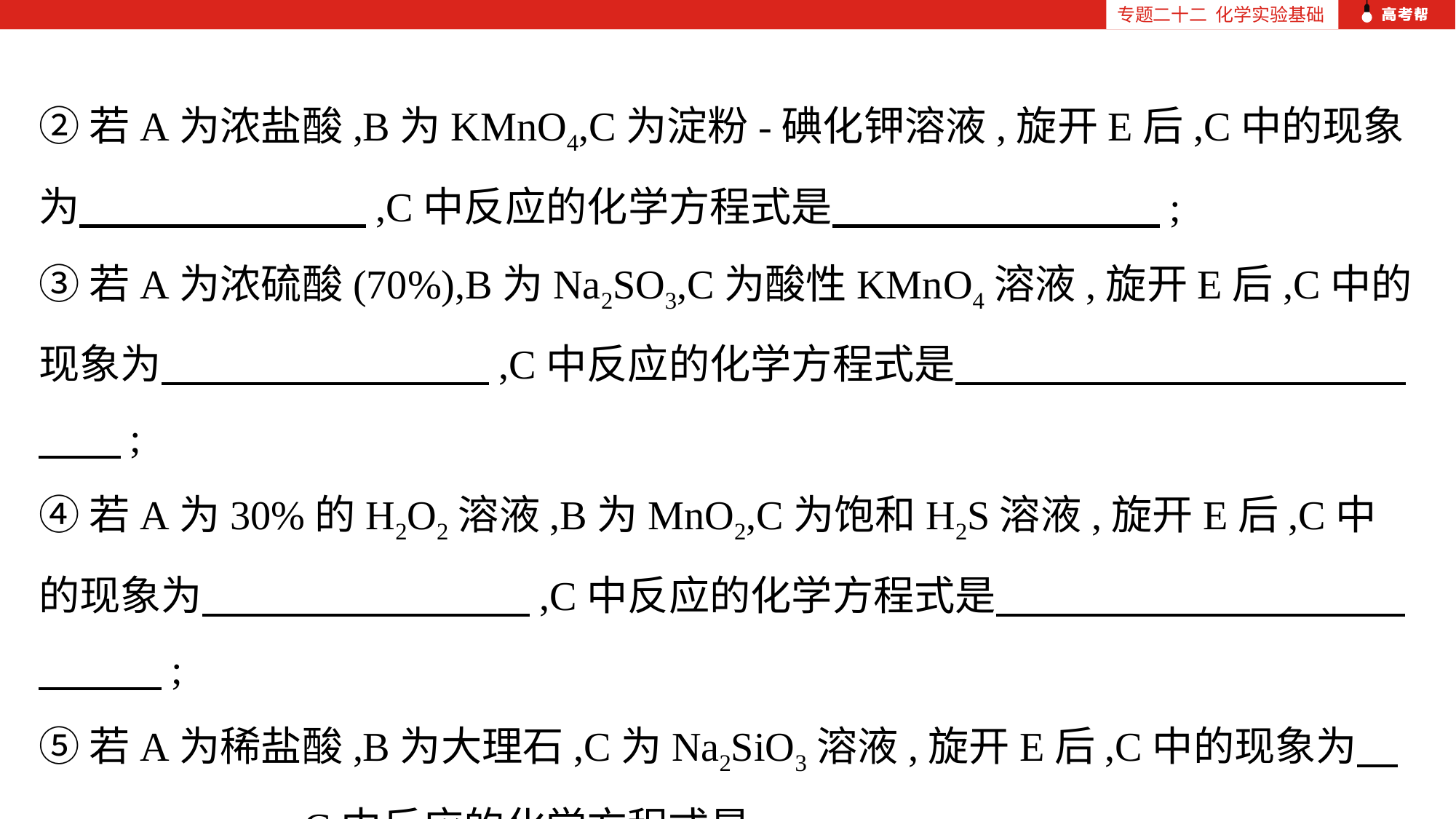

专题二十二  化学实验基础

②若A为浓盐酸,B为KMnO4,C为淀粉-碘化钾溶液,旋开E后,C中的现象为　　　　　　　,C中反应的化学方程式是　　　　　　　　;
③若A为浓硫酸(70%),B为Na2SO3,C为酸性KMnO4溶液,旋开E后,C中的现象为　　　　　　　　,C中反应的化学方程式是　　　　　　　　　　　　　;
④若A为30%的H2O2溶液,B为MnO2,C为饱和H2S溶液,旋开E后,C中的现象为　　　　　　　　,C中反应的化学方程式是　　　　　　　　　　　　　;
⑤若A为稀盐酸,B为大理石,C为Na2SiO3溶液,旋开E后,C中的现象为　　　　　　　,C中反应的化学方程式是　　　　　　　　　　　。